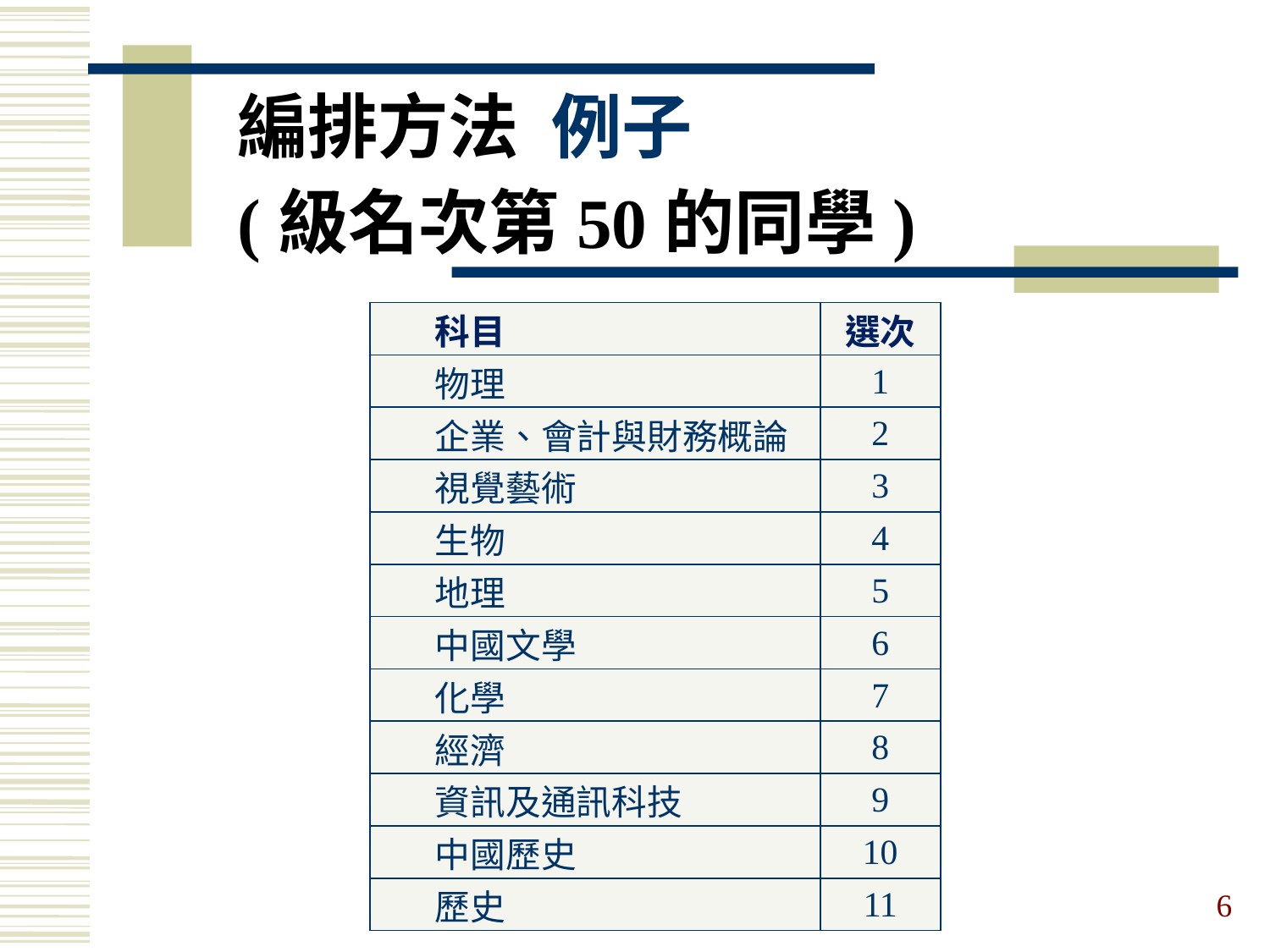

編排方法  例子
(級名次第50的同學)

| 科目 | 選次 |
| --- | --- |
| 物理 | 1 |
| 企業、會計與財務概論 | 2 |
| 視覺藝術 | 3 |
| 生物 | 4 |
| 地理 | 5 |
| 中國文學 | 6 |
| 化學 | 7 |
| 經濟 | 8 |
| 資訊及通訊科技 | 9 |
| 中國歷史 | 10 |
| 歷史 | 11 |
6